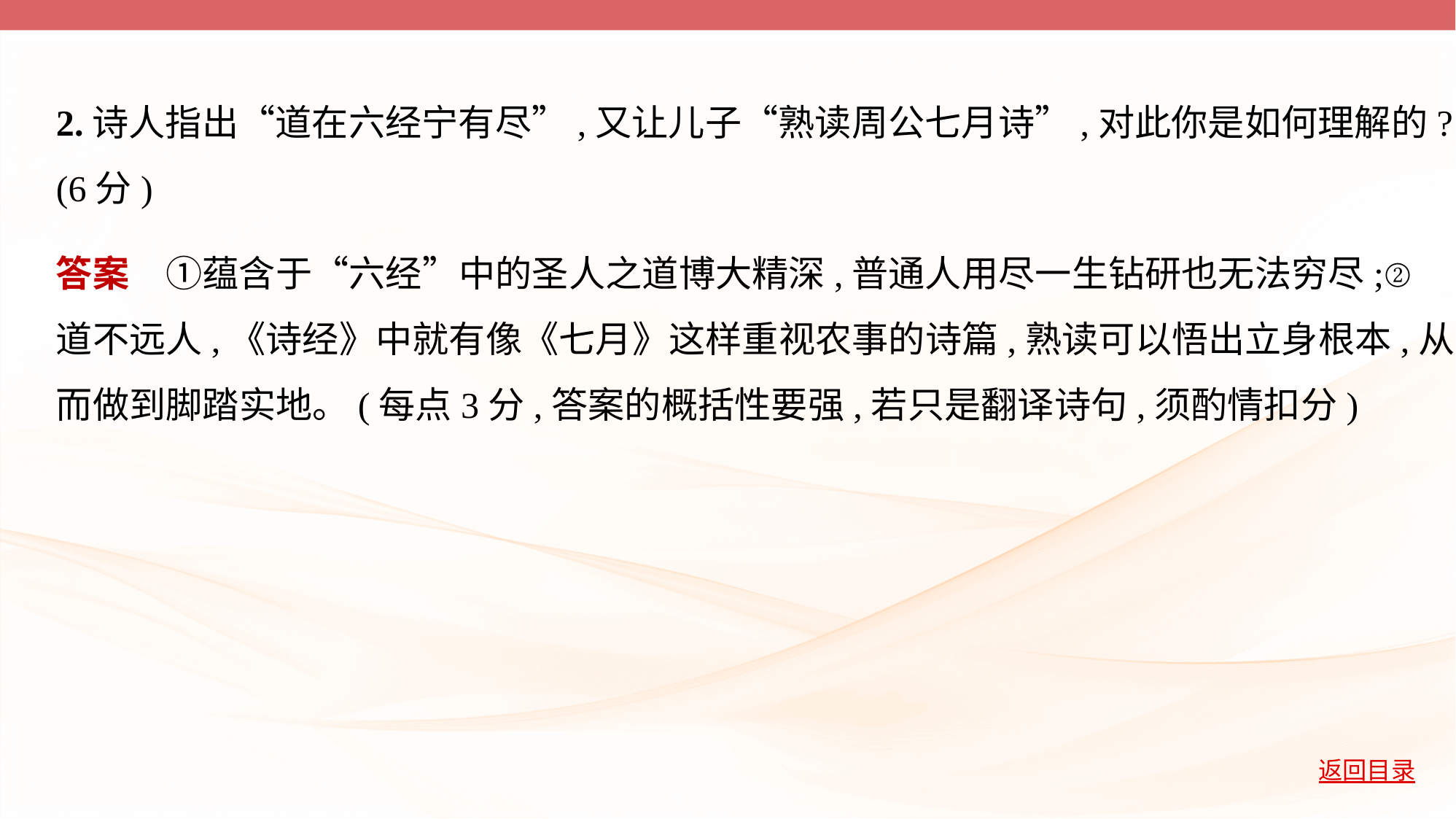

2.诗人指出“道在六经宁有尽”,又让儿子“熟读周公七月诗”,对此你是如何理解的?
(6分)
答案　①蕴含于“六经”中的圣人之道博大精深,普通人用尽一生钻研也无法穷尽;②
道不远人,《诗经》中就有像《七月》这样重视农事的诗篇,熟读可以悟出立身根本,从
而做到脚踏实地。(每点3分,答案的概括性要强,若只是翻译诗句,须酌情扣分)